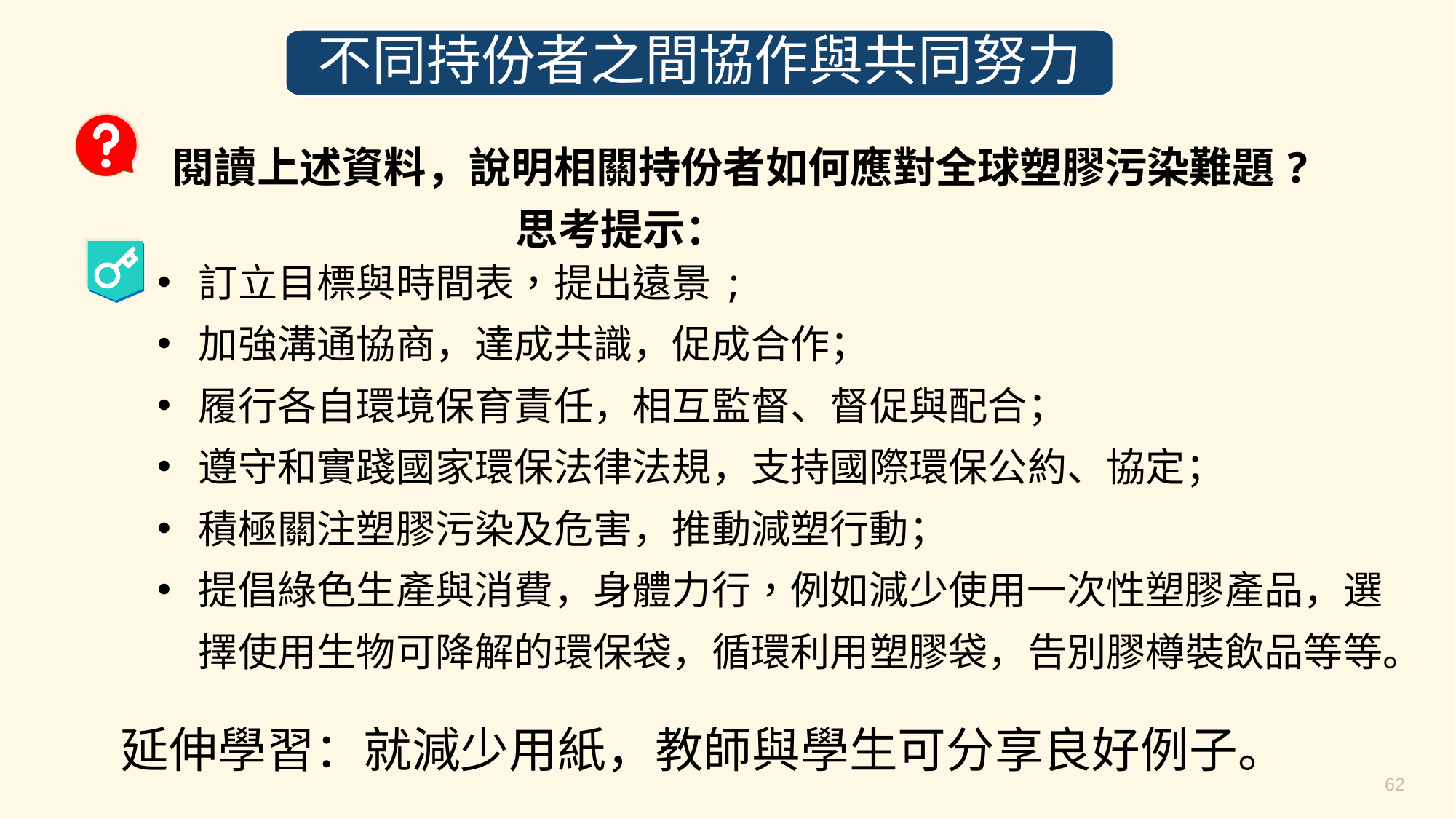

不同持份者之間協作與共同努力
閱讀上述資料，說明相關持份者如何應對全球塑膠污染難題?

思考提示：

訂立目標與時間表，提出遠景;
加強溝通協商，達成共識，促成合作；
履行各自環境保育責任，相互監督、督促與配合；
遵守和實踐國家環保法律法規，支持國際環保公約、協定；
積極關注塑膠污染及危害，推動減塑行動；
提倡綠色生產與消費，身體力行，例如減少使用一次性塑膠產品，選擇使用生物可降解的環保袋，循環利用塑膠袋，告別膠樽裝飲品等等。
延伸學習：就減少用紙，教師與學生可分享良好例子。